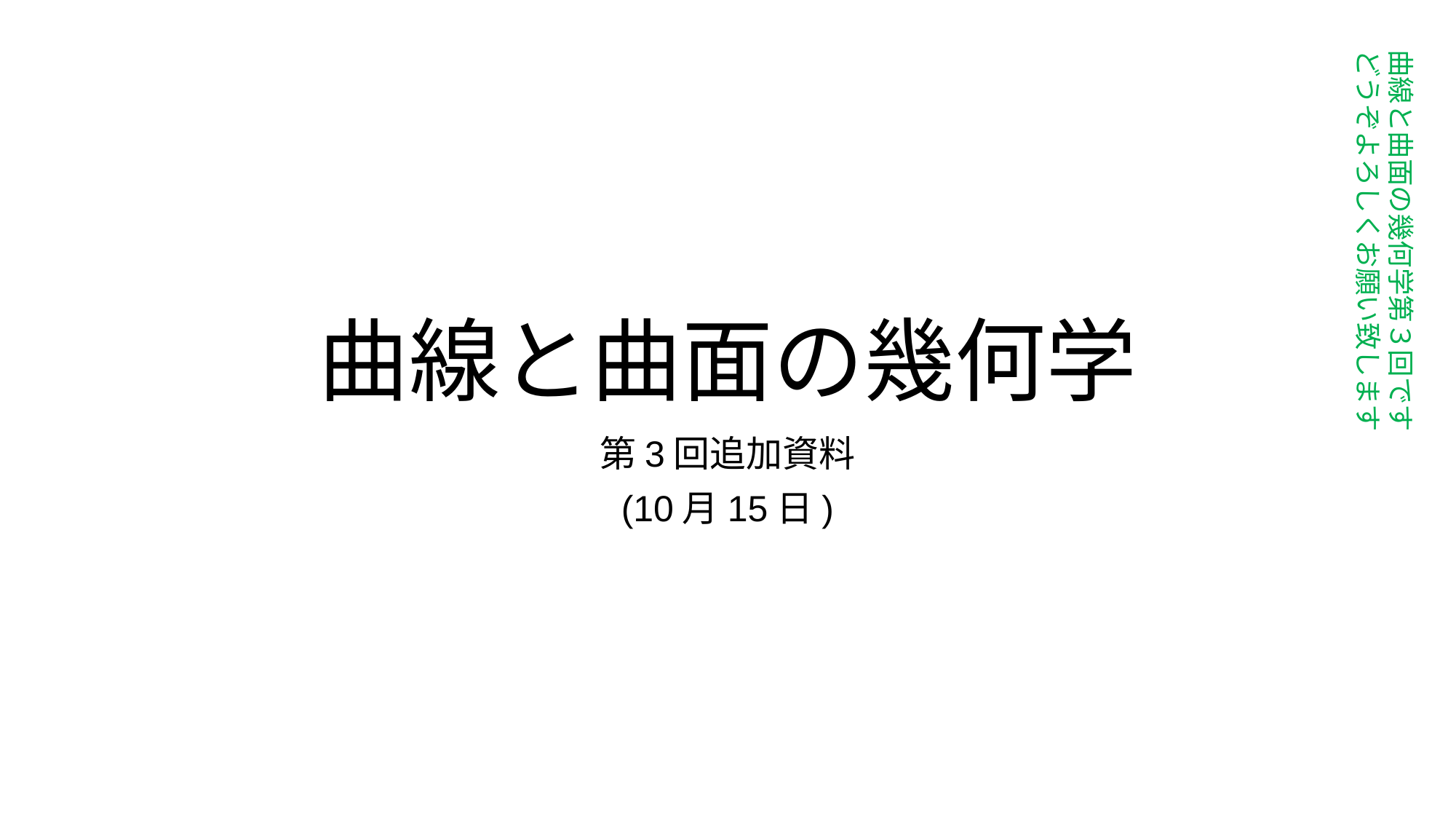

曲線と曲面の幾何学第３回です
どうぞよろしくお願い致します
# 曲線と曲面の幾何学
第3回追加資料
(10月15日)